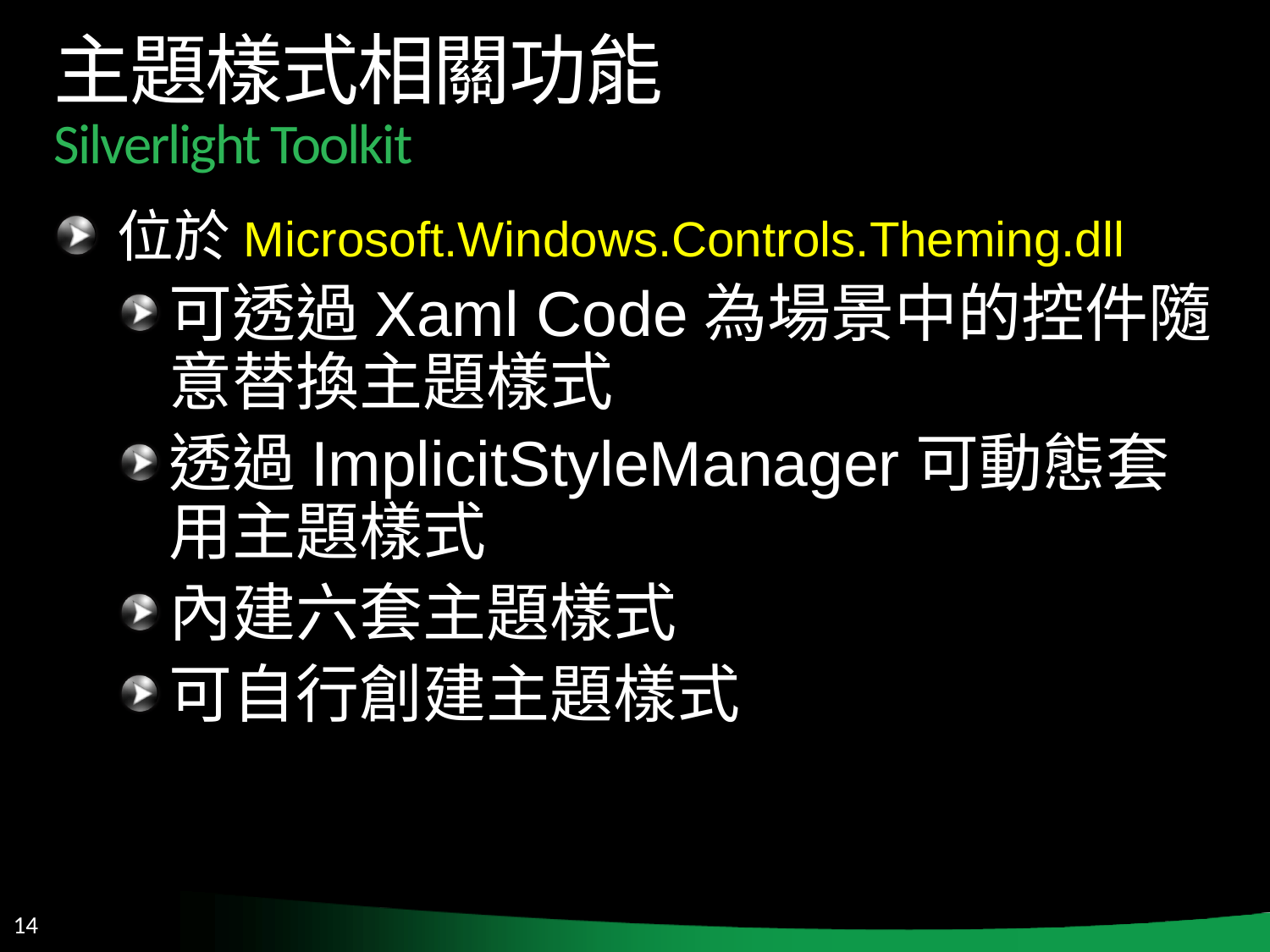

# 主題樣式相關功能 Silverlight Toolkit
位於Microsoft.Windows.Controls.Theming.dll
可透過Xaml Code為場景中的控件隨意替換主題樣式
透過ImplicitStyleManager可動態套用主題樣式
內建六套主題樣式
可自行創建主題樣式